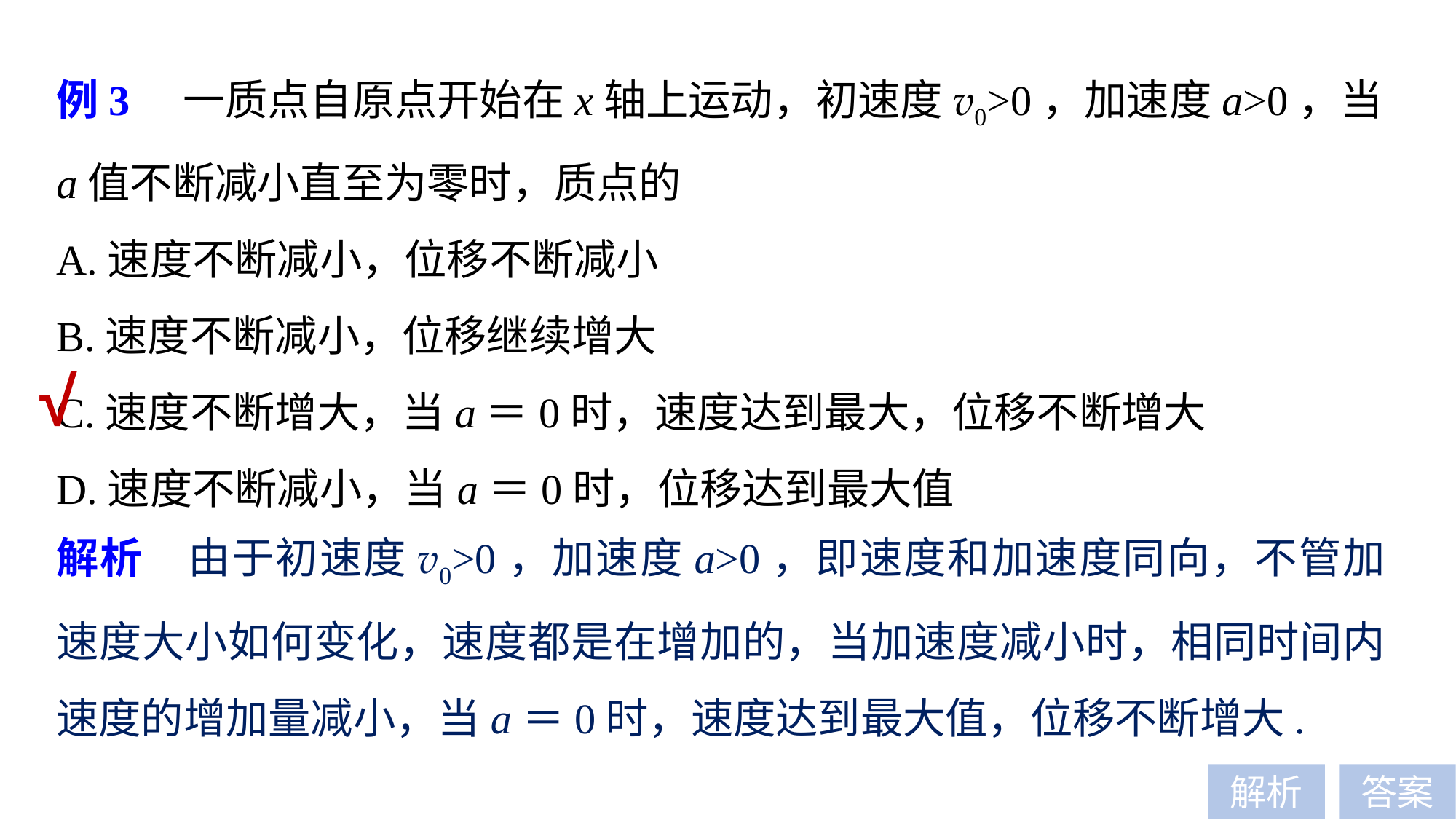

例3　一质点自原点开始在x轴上运动，初速度v0>0，加速度a>0，当a值不断减小直至为零时，质点的
A.速度不断减小，位移不断减小
B.速度不断减小，位移继续增大
C.速度不断增大，当a＝0时，速度达到最大，位移不断增大
D.速度不断减小，当a＝0时，位移达到最大值
√
解析　由于初速度v0>0，加速度a>0，即速度和加速度同向，不管加速度大小如何变化，速度都是在增加的，当加速度减小时，相同时间内速度的增加量减小，当a＝0时，速度达到最大值，位移不断增大.
解析
答案